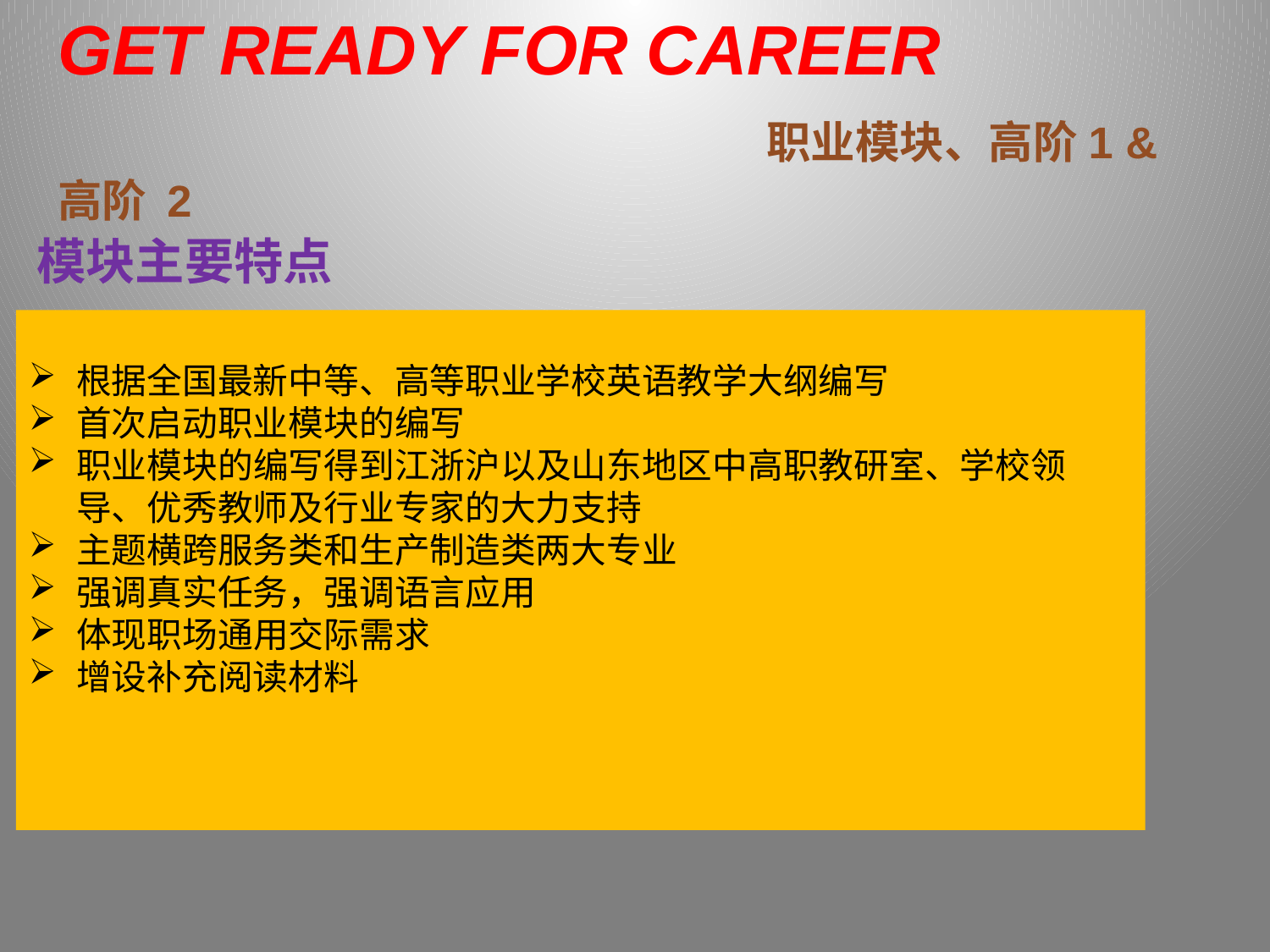

# Get Ready for Career 职业模块、高阶1 & 高阶 2
模块主要特点

根据全国最新中等、高等职业学校英语教学大纲编写
首次启动职业模块的编写
职业模块的编写得到江浙沪以及山东地区中高职教研室、学校领导、优秀教师及行业专家的大力支持
主题横跨服务类和生产制造类两大专业
强调真实任务，强调语言应用
体现职场通用交际需求
增设补充阅读材料